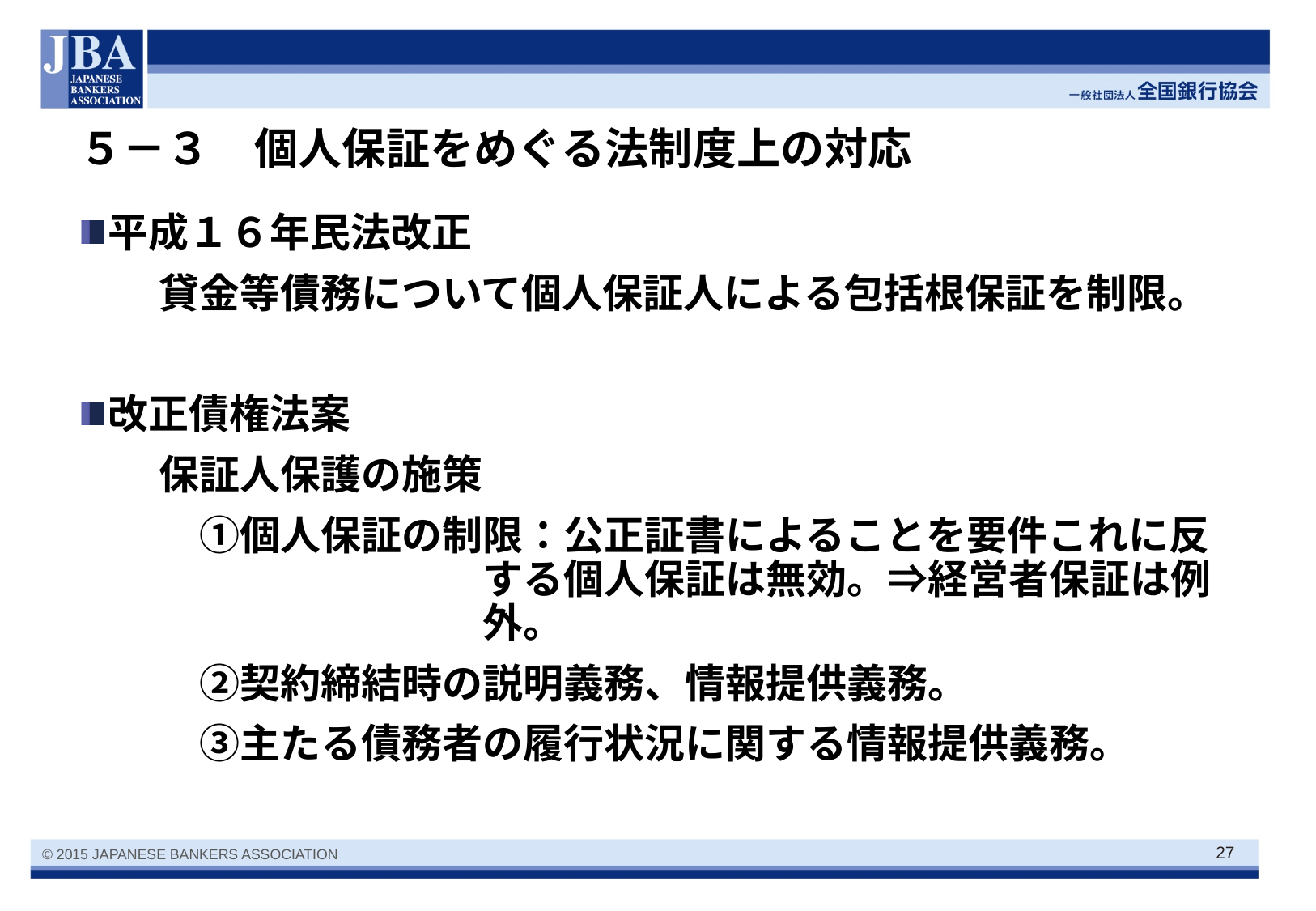

# ５－３　個人保証をめぐる法制度上の対応
平成１６年民法改正
　　貸金等債務について個人保証人による包括根保証を制限。

改正債権法案
　　保証人保護の施策
　　　①個人保証の制限：公正証書によることを要件これに反する個人保証は無効。⇒経営者保証は例外。
　　　②契約締結時の説明義務、情報提供義務。
　　　③主たる債務者の履行状況に関する情報提供義務。